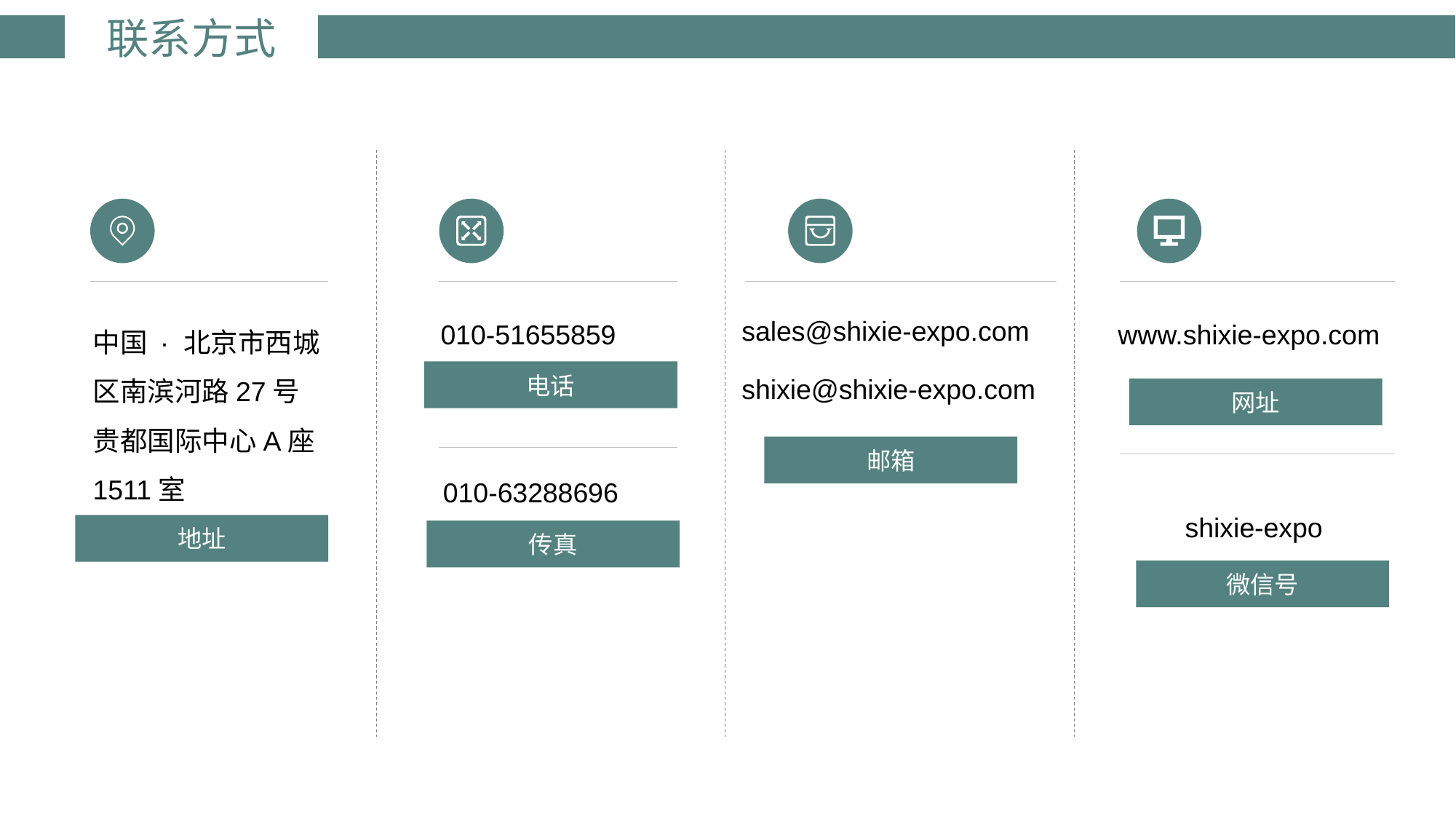

# 联系方式

sales@shixie-expo.com
shixie@shixie-expo.com
010-51655859
www.shixie-expo.com
中国 · 北京市西城区南滨河路27号贵都国际中心A座1511室
电话
网址
邮箱
010-63288696
shixie-expo
地址
传真
微信号